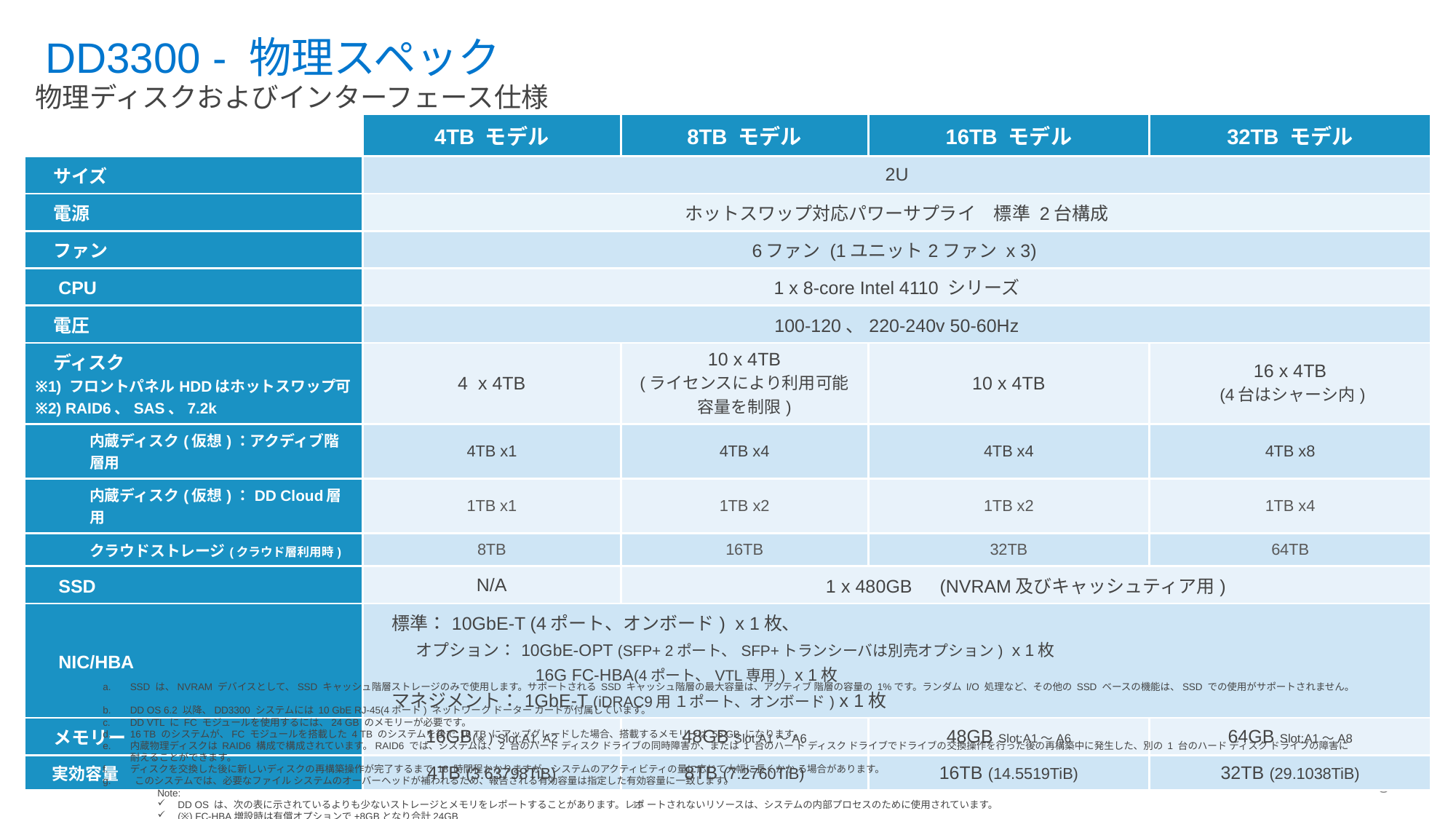

# DD3300 - 物理スペック
物理ディスクおよびインターフェース仕様
|  | 4TB モデル | 8TB モデル | 16TB モデル | 32TB モデル |
| --- | --- | --- | --- | --- |
| サイズ | 2U |  |  |  |
| 電源 | ホットスワップ対応パワーサプライ　標準 2台構成 |  |  |  |
| ファン | 6ファン (1ユニット2ファン x 3) |  |  |  |
| CPU | 1 x 8-core Intel 4110 シリーズ |  |  |  |
| 電圧 | 100-120、220-240v 50-60Hz |  |  |  |
| ディスク ※1) フロントパネルHDDはホットスワップ可 ※2) RAID6、SAS、7.2k | 4 x 4TB | 10 x 4TB (ライセンスにより利用可能 容量を制限) | 10 x 4TB | 16 x 4TB (4台はシャーシ内) |
| 内蔵ディスク(仮想)：アクディブ階層用 | 4TB x1 | 4TB x4 | 4TB x4 | 4TB x8 |
| 内蔵ディスク(仮想)：DD Cloud層用 | 1TB x1 | 1TB x2 | 1TB x2 | 1TB x4 |
| クラウドストレージ(クラウド層利用時) | 8TB | 16TB | 32TB | 64TB |
| SSD | N/A | 1 x 480GB　(NVRAM及びキャッシュティア用) |  |  |
| NIC/HBA | 標準：10GbE-T (4ポート、オンボード) x 1枚、 　 オプション：10GbE-OPT (SFP+ 2ポート、SFP+トランシーバは別売オプション) x 1枚 　　　　　　　 　16G FC-HBA(4ポート、VTL専用) x 1枚 　マネジメント：1GbE-T (iDRAC9用 １ポート、オンボード) x 1枚 |  |  |  |
| メモリー | 16GB(※) Slot:A1, A2 | 48GB Slot:A1～A6 | 48GB Slot:A1～A6 | 64GB Slot:A1～A8 |
| 実効容量 | 4TB (3.63798TiB) | 8TB (7.2760TiB) | 16TB (14.5519TiB) | 32TB (29.1038TiB) |
SSD は、NVRAM デバイスとして、SSD キャッシュ階層ストレージのみで使用します。サポートされる SSD キャッシュ階層の最大容量は、アクティブ 階層の容量の 1%です。ランダム I/O 処理など、その他の SSD ベースの機能は、SSD での使用がサポートされません。
DD OS 6.2 以降、DD3300 システムには 10 GbE RJ-45(4ポート) ネットワーク ドーター カードが付属しています。
DD VTL に FC モジュールを使用するには、24 GB のメモリーが必要です。
16 TB のシステムが、FC モジュールを搭載した 4 TB のシステムを後で 16 TB にアップグレードした場合、搭載するメモリーは 56 GB になります。
内蔵物理ディスクは RAID6 構成で構成されています。RAID6 では、システムは、2 台のハード ディスク ドライブの同時障害か、または 1 台のハー ド ディスク ドライブでドライブの交換操作を行った後の再構築中に発生した、別の 1 台のハード ディスク ドライブの障害に耐えることができます。
ディスクを交換した後に新しいディスクの再構築操作が完了するまで 18 時間程かかりますが、システムのアクティビティの量に応じて大幅に長くかか る場合があります。
 このシステムでは、必要なファイル システムのオーバーヘッドが補われるため、報告される有効容量は指定した有効容量に一致します。
Note:
DD OS は、次の表に示されているよりも少ないストレージとメモリをレポートすることがあります。レポ ートされないリソースは、システムの内部プロセスのために使用されています。
(※) FC-HBA増設時は有償オプションで+8GBとなり合計24GB